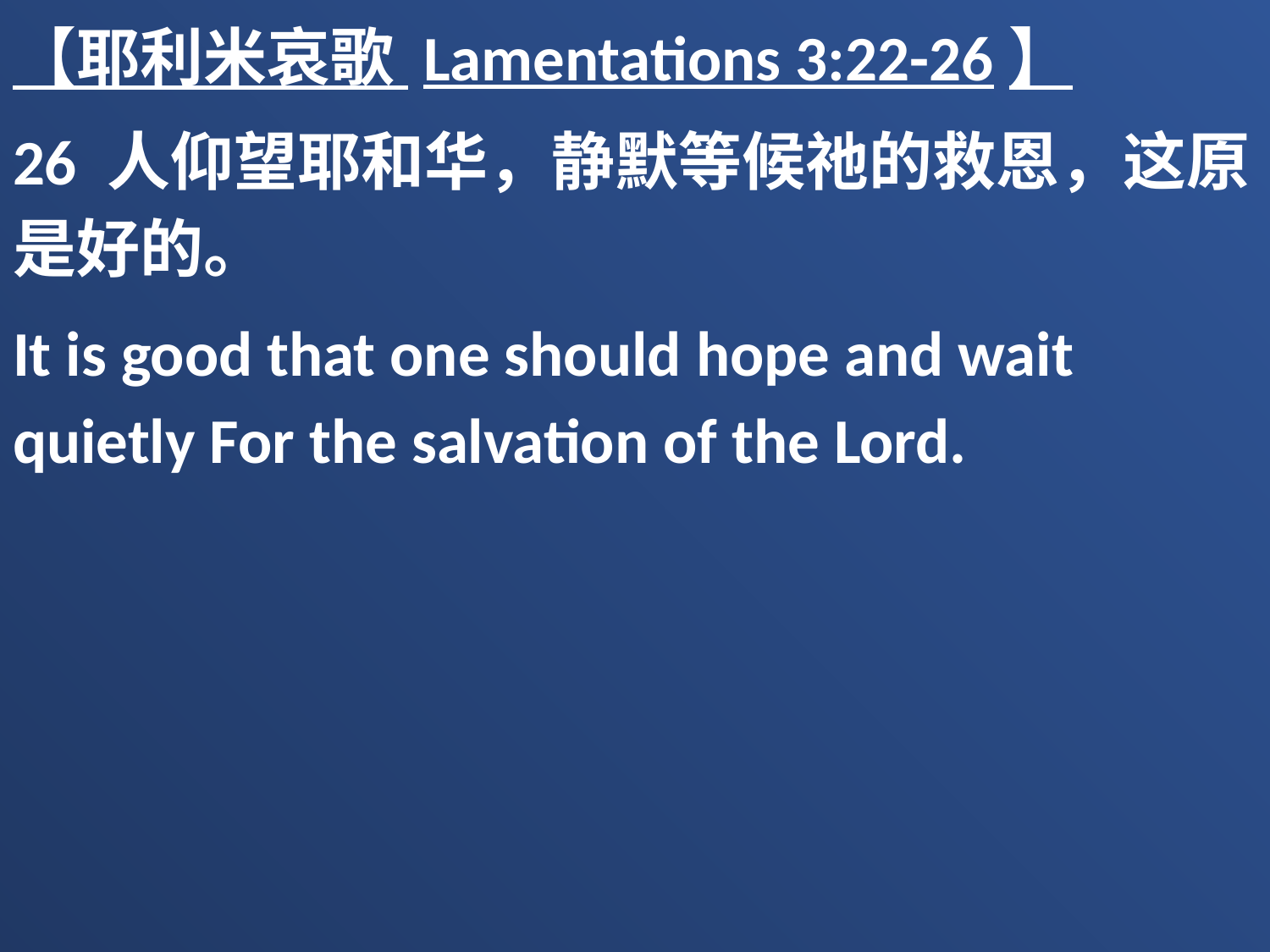

【耶利米哀歌 Lamentations 3:22-26】
26 人仰望耶和华，静默等候祂的救恩，这原是好的。
It is good that one should hope and wait quietly For the salvation of the Lord.